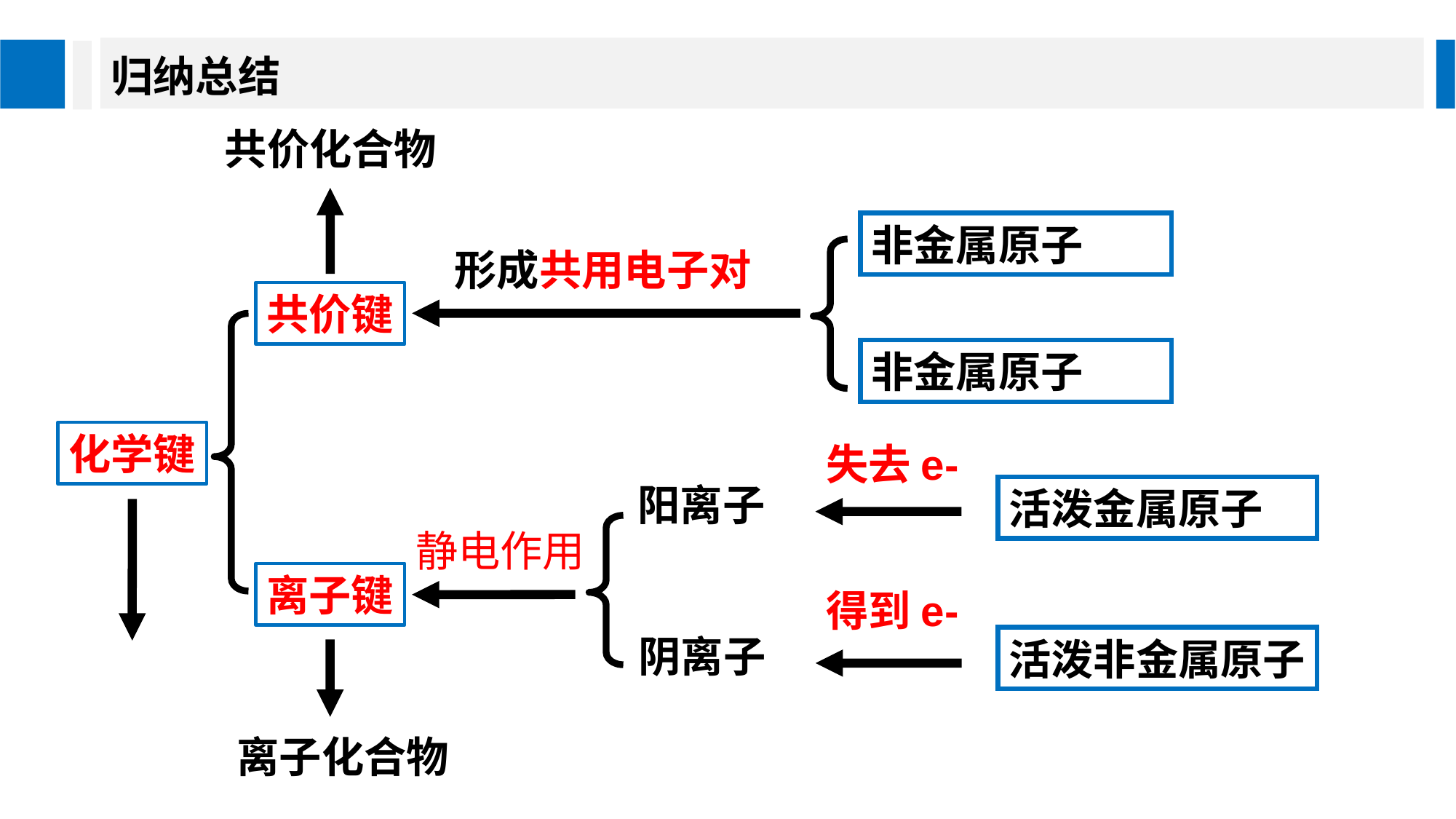

归纳总结

共价化合物

非金属原子
形成共用电子对

共价键

非金属原子
化学键
失去e-
阳离子
活泼金属原子

静电作用
离子键
得到e-

阴离子
活泼非金属原子

离子化合物